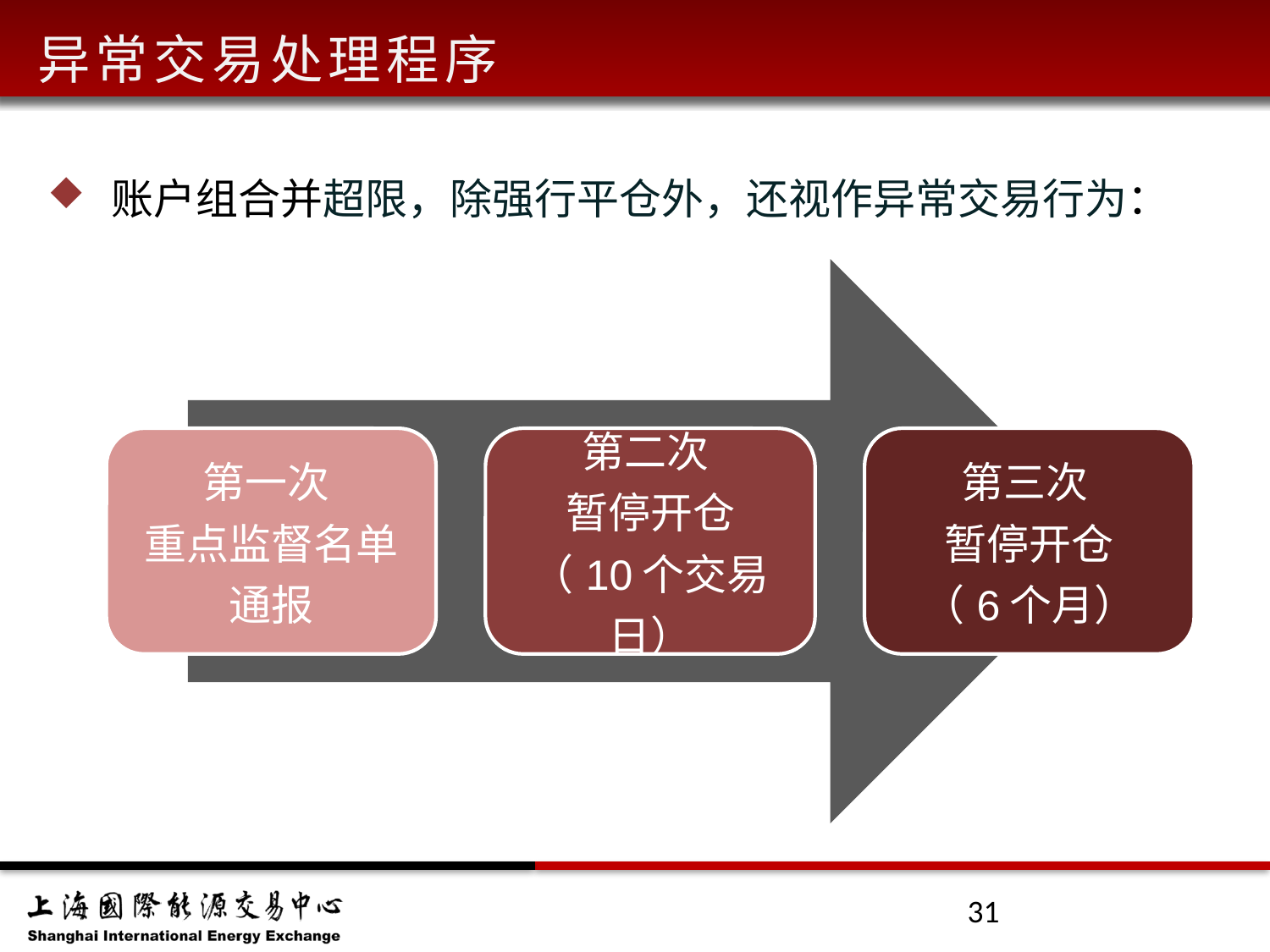

异常交易处理程序
账户组合并超限，除强行平仓外，还视作异常交易行为：
第一次
重点监督名单
通报
第二次
暂停开仓
（10个交易日）
第三次
暂停开仓
（6个月）
31